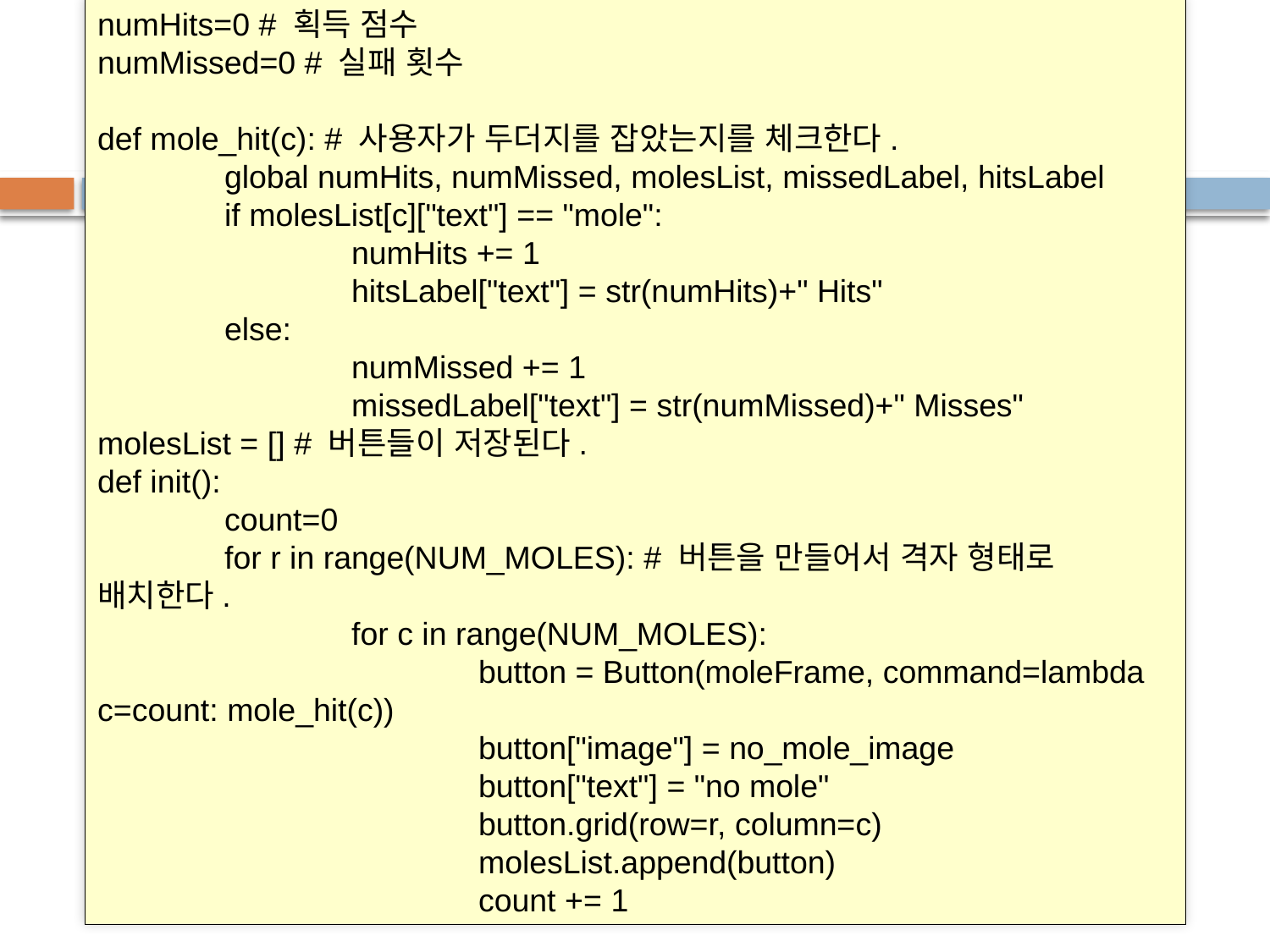

numHits=0 # 획득 점수
numMissed=0 # 실패 횟수

def mole_hit(c): # 사용자가 두더지를 잡았는지를 체크한다.
	global numHits, numMissed, molesList, missedLabel, hitsLabel
	if molesList[c]["text"] == "mole":
		numHits += 1
		hitsLabel["text"] = str(numHits)+" Hits"
	else:
		numMissed += 1
		missedLabel["text"] = str(numMissed)+" Misses"
molesList = [] # 버튼들이 저장된다.
def init():
	count=0
	for r in range(NUM_MOLES): # 버튼을 만들어서 격자 형태로 배치한다.
		for c in range(NUM_MOLES):
			button = Button(moleFrame, command=lambda c=count: mole_hit(c))
			button["image"] = no_mole_image
			button["text"] = "no mole"
			button.grid(row=r, column=c)
			molesList.append(button)
			count += 1
# Sol: 두더지 게임